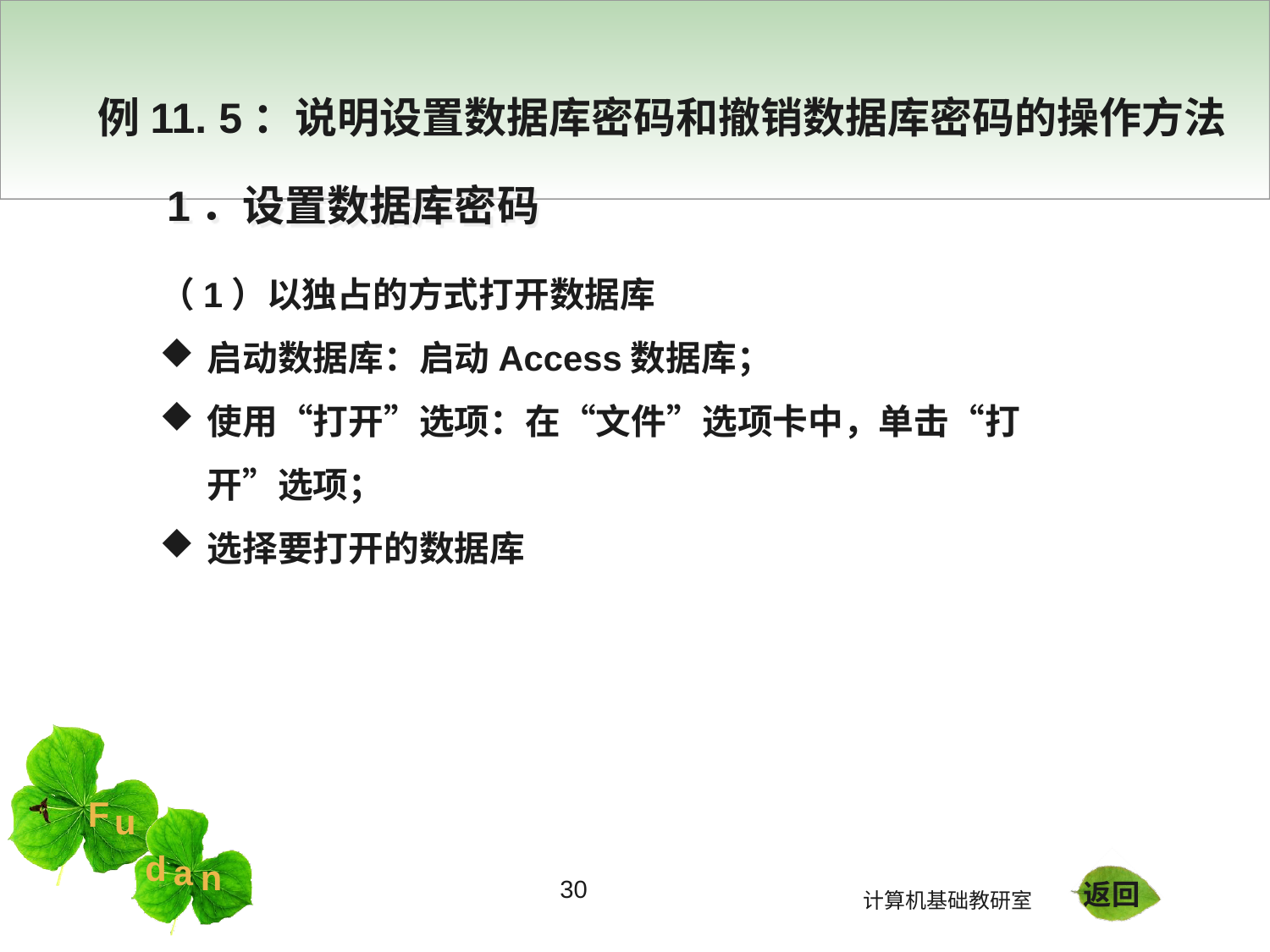

例11. 5：说明设置数据库密码和撤销数据库密码的操作方法
1．设置数据库密码
（1）以独占的方式打开数据库
启动数据库：启动Access数据库；
使用“打开”选项：在“文件”选项卡中，单击“打开”选项；
选择要打开的数据库
30
返回